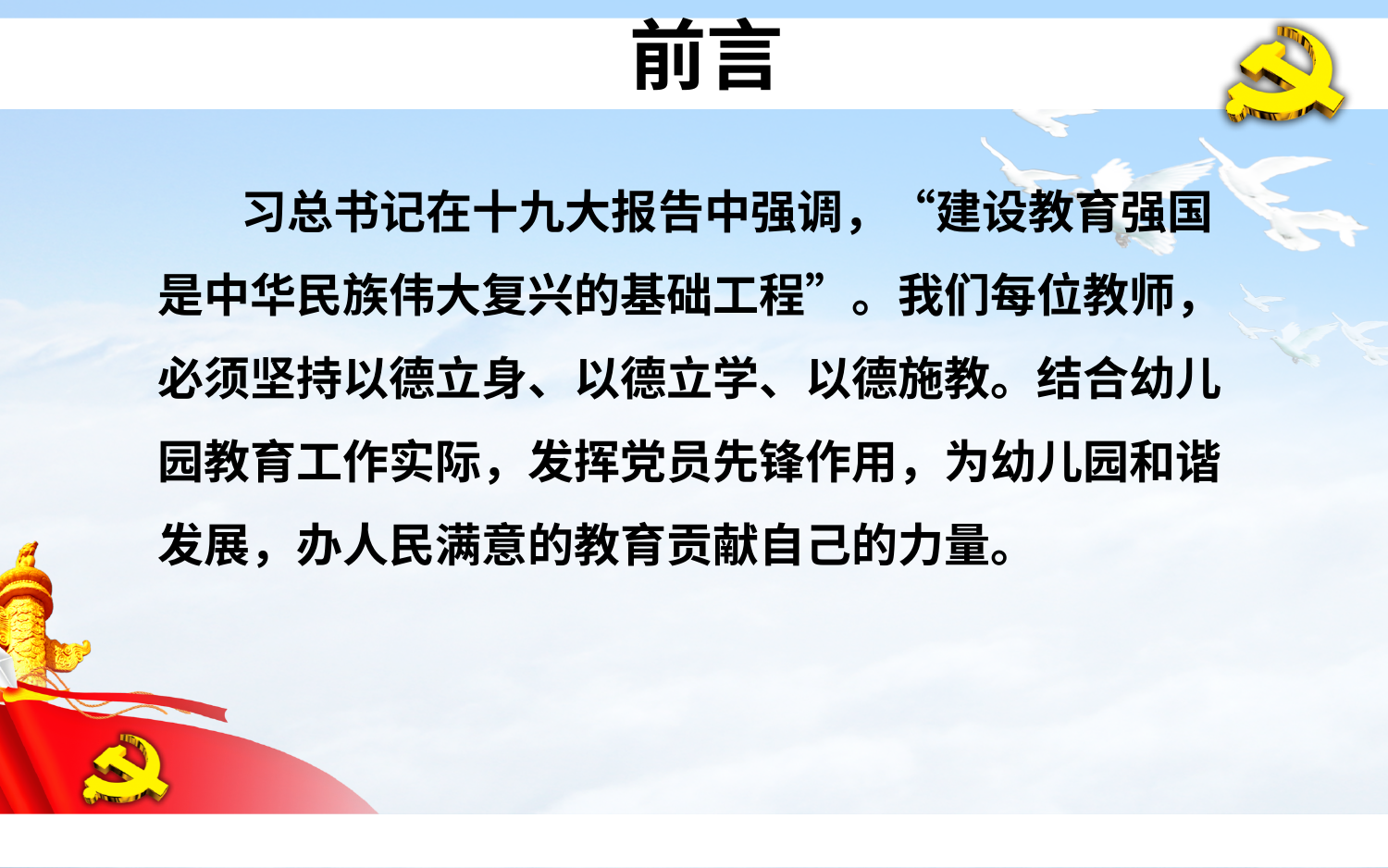

前言
       习总书记在十九大报告中强调，“建设教育强国是中华民族伟大复兴的基础工程”。我们每位教师，必须坚持以德立身、以德立学、以德施教。结合幼儿园教育工作实际，发挥党员先锋作用，为幼儿园和谐发展，办人民满意的教育贡献自己的力量。